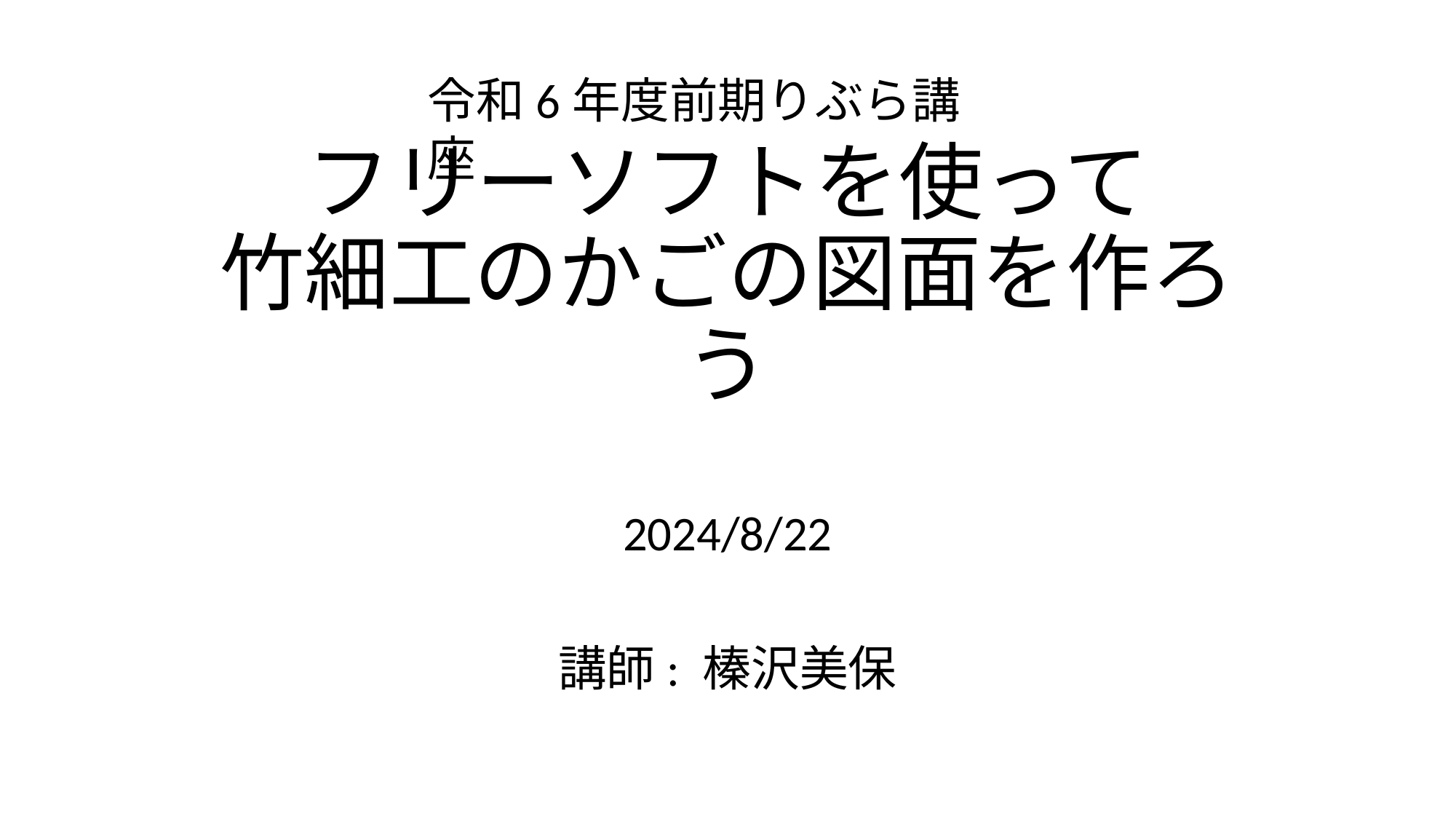

令和6年度前期りぶら講座
# フリーソフトを使って 竹細工のかごの図面を作ろう

2024/8/22

講師: 榛沢美保